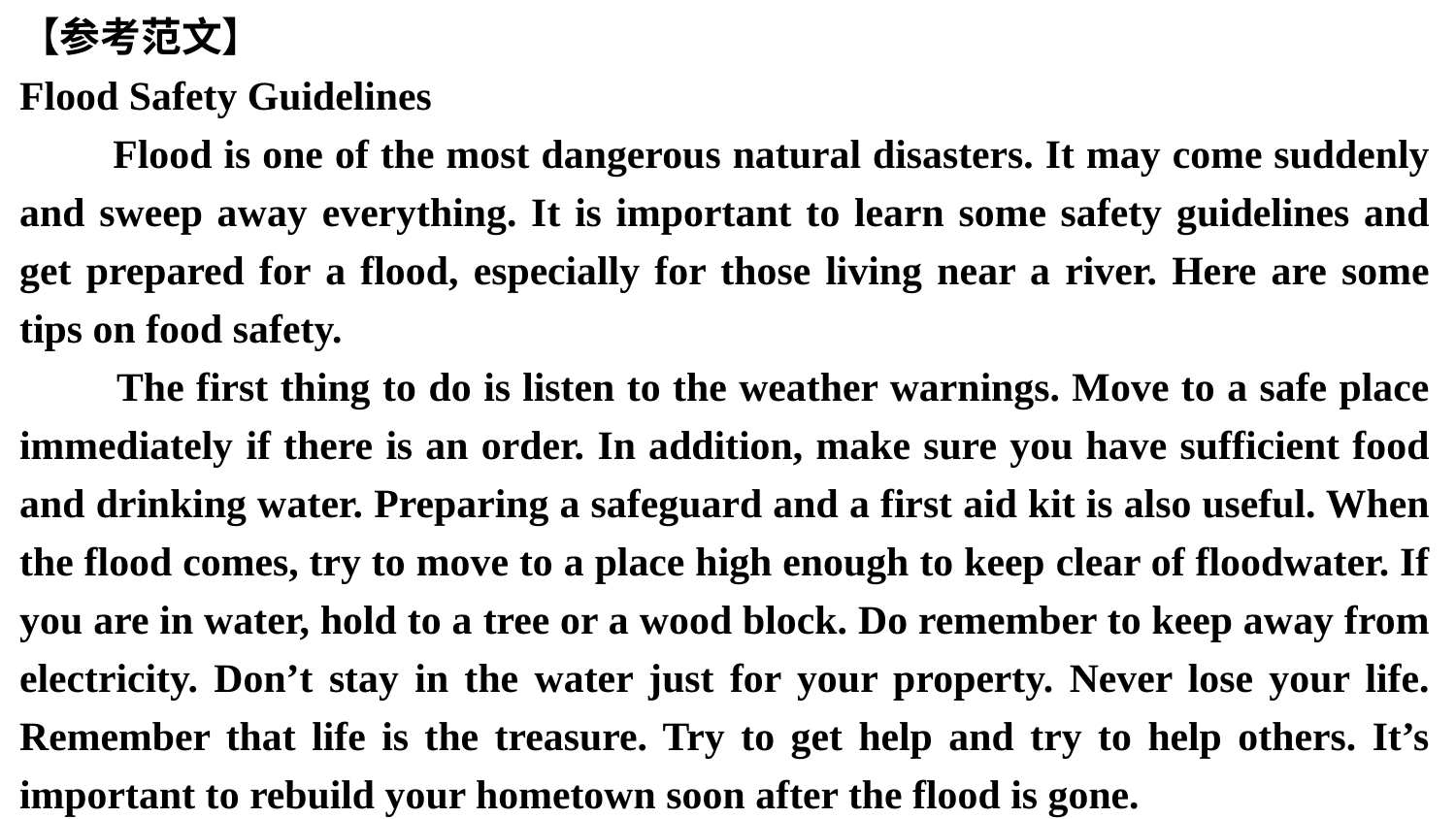

【参考范文】
Flood Safety Guidelines
        Flood is one of the most dangerous natural disasters. It may come suddenly and sweep away everything. It is important to learn some safety guidelines and get prepared for a flood, especially for those living near a river. Here are some tips on food safety.
        The first thing to do is listen to the weather warnings. Move to a safe place immediately if there is an order. In addition, make sure you have sufficient food and drinking water. Preparing a safeguard and a first aid kit is also useful. When the flood comes, try to move to a place high enough to keep clear of floodwater. If you are in water, hold to a tree or a wood block. Do remember to keep away from electricity. Don’t stay in the water just for your property. Never lose your life. Remember that life is the treasure. Try to get help and try to help others. It’s important to rebuild your hometown soon after the flood is gone.